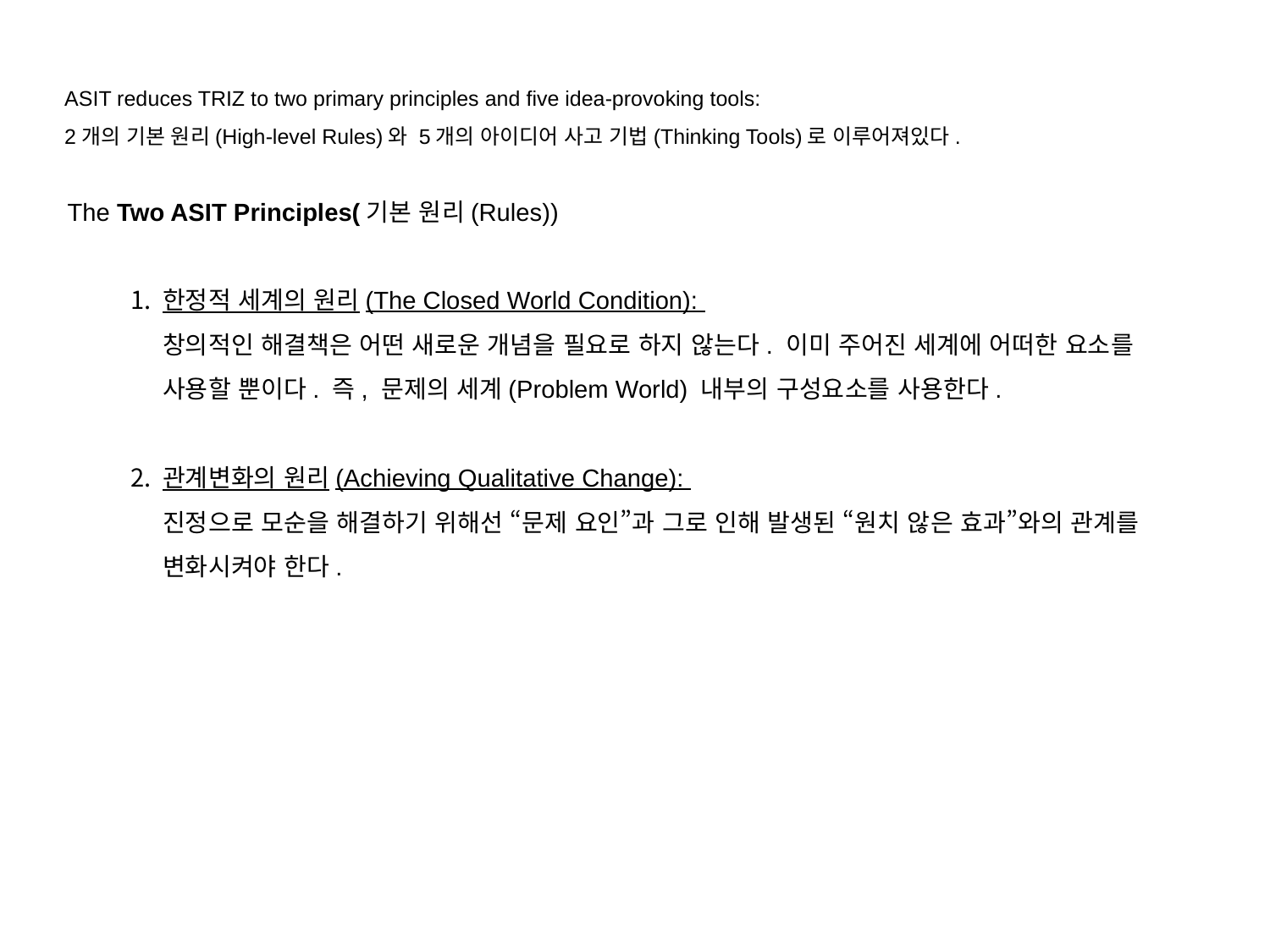

ASIT reduces TRIZ to two primary principles and five idea-provoking tools:
2개의 기본 원리(High-level Rules)와 5개의 아이디어 사고 기법(Thinking Tools)로 이루어져있다.
The Two ASIT Principles(기본 원리(Rules))

한정적 세계의 원리(The Closed World Condition):
창의적인 해결책은 어떤 새로운 개념을 필요로 하지 않는다. 이미 주어진 세계에 어떠한 요소를 사용할 뿐이다. 즉, 문제의 세계(Problem World) 내부의 구성요소를 사용한다.

관계변화의 원리(Achieving Qualitative Change):
진정으로 모순을 해결하기 위해선 “문제 요인”과 그로 인해 발생된 “원치 않은 효과”와의 관계를 변화시켜야 한다.